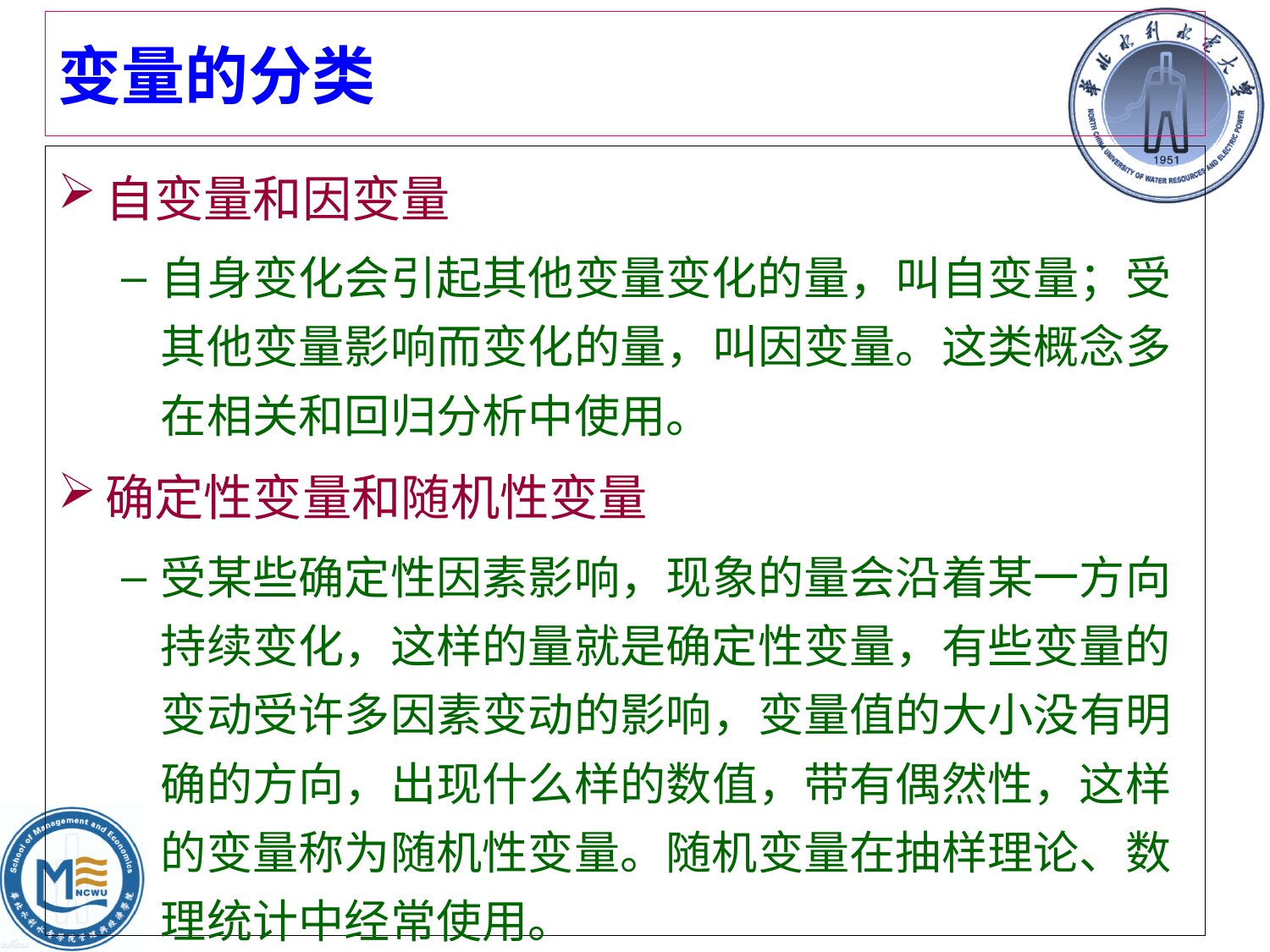

# 变量的分类
自变量和因变量
自身变化会引起其他变量变化的量，叫自变量；受其他变量影响而变化的量，叫因变量。这类概念多在相关和回归分析中使用。
确定性变量和随机性变量
受某些确定性因素影响，现象的量会沿着某一方向持续变化，这样的量就是确定性变量，有些变量的变动受许多因素变动的影响，变量值的大小没有明确的方向，出现什么样的数值，带有偶然性，这样的变量称为随机性变量。随机变量在抽样理论、数理统计中经常使用。
连续变量和离散变量